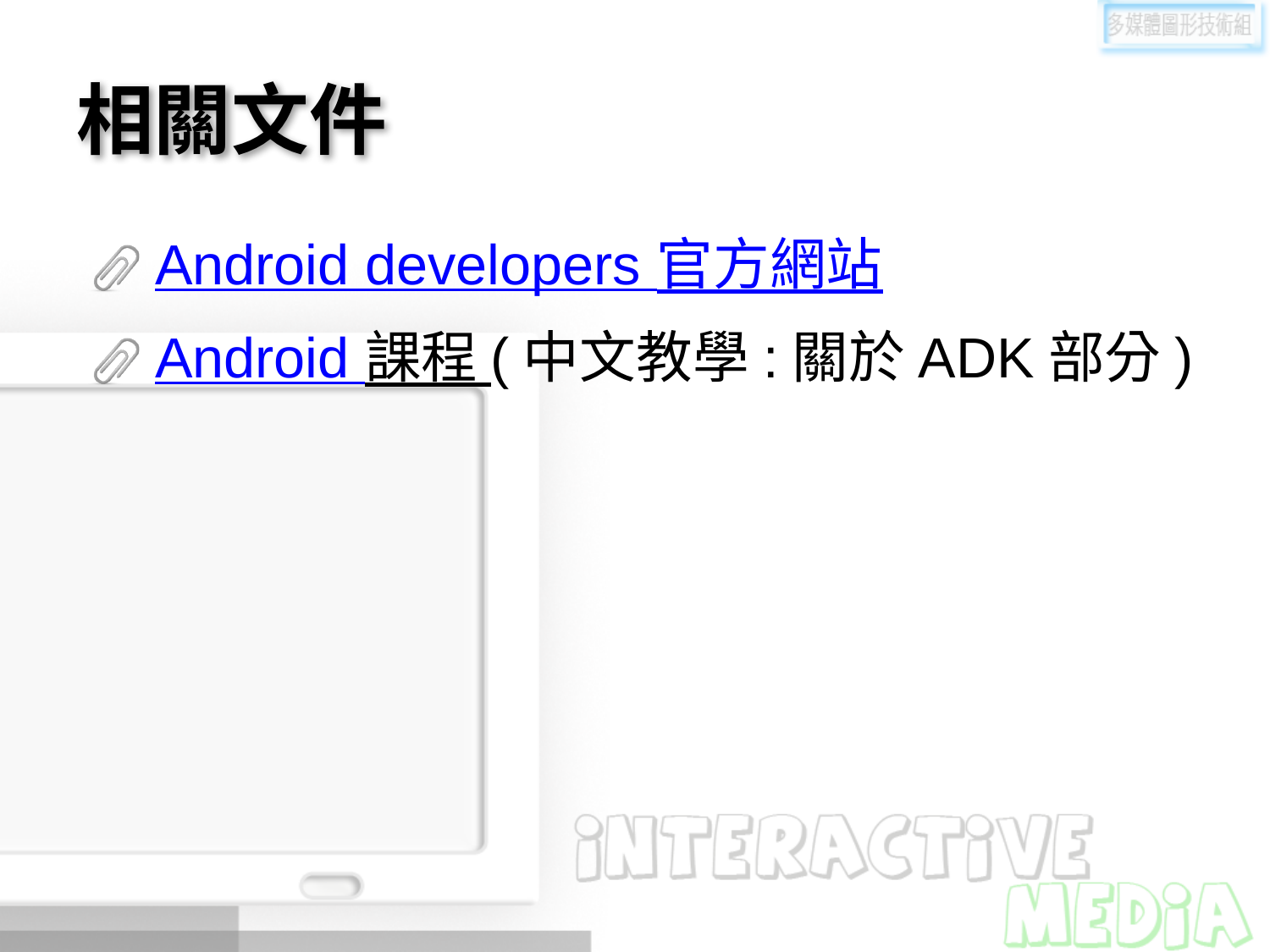

# 相關文件
Android developers 官方網站
Android 課程 (中文教學:關於ADK部分)